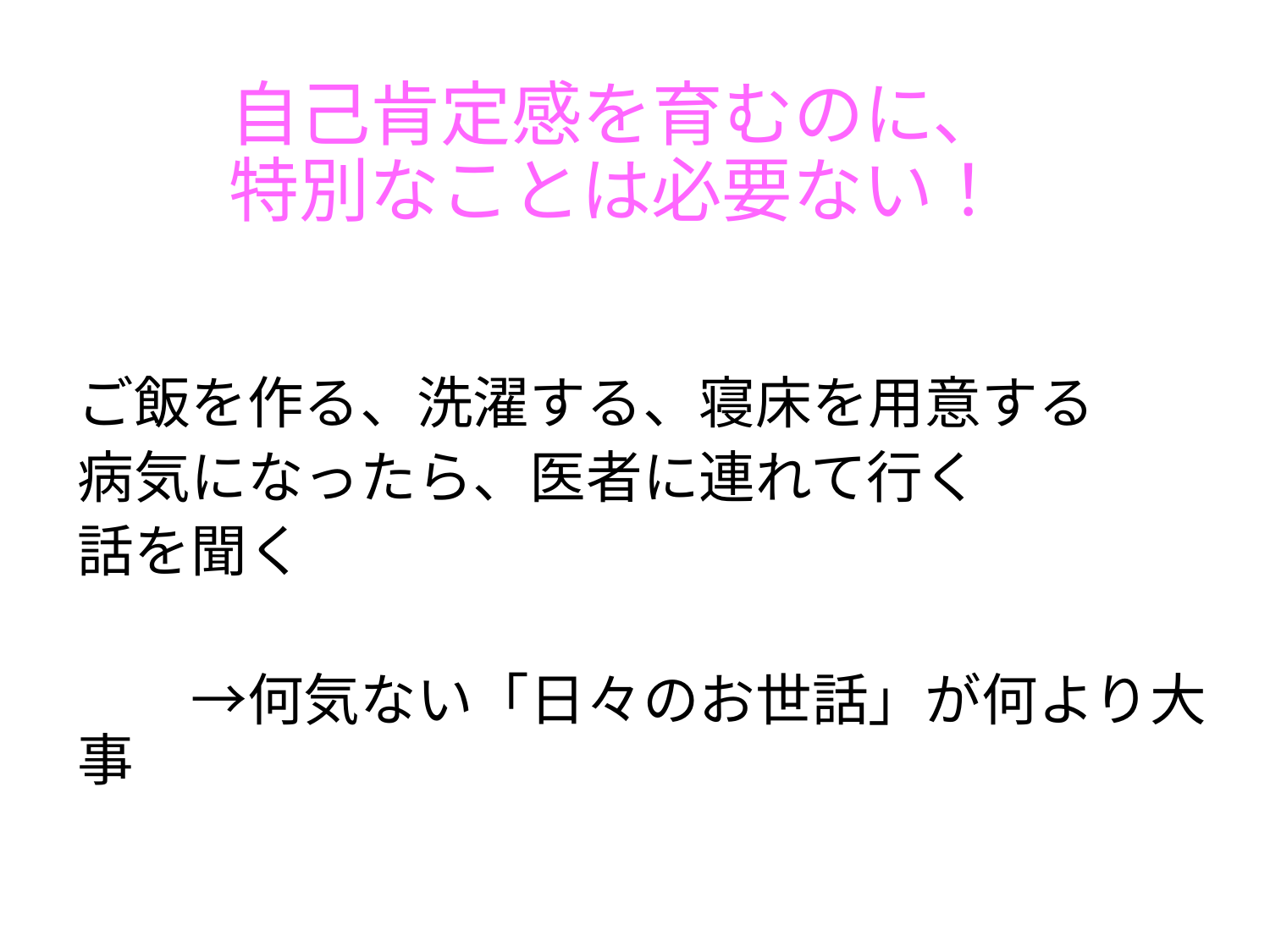

# 自己肯定感を育むのに、 特別なことは必要ない！

ご飯を作る、洗濯する、寝床を用意する
病気になったら、医者に連れて行く
話を聞く

　　→何気ない「日々のお世話」が何より大事